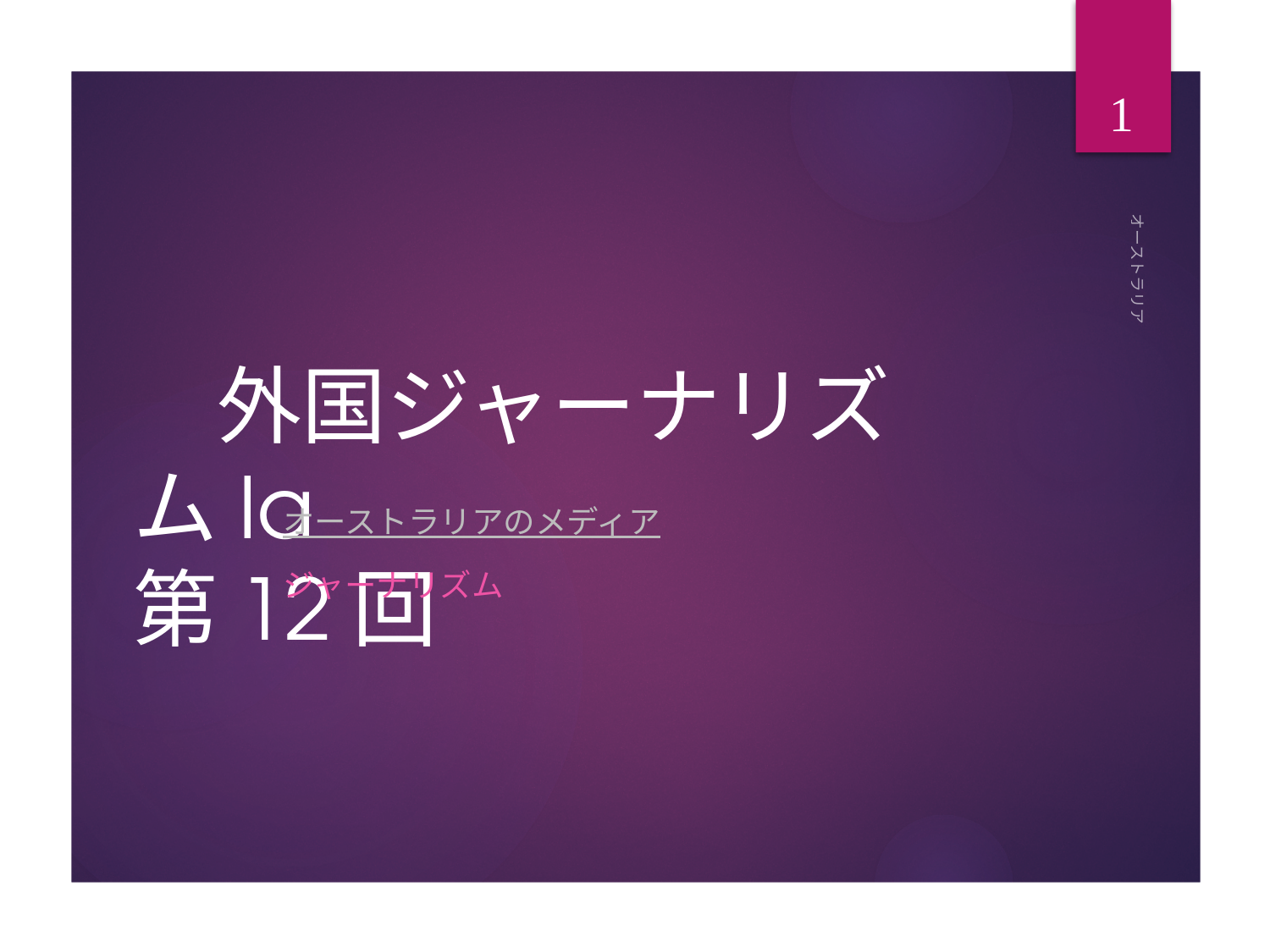

1
# 外国ジャーナリズムIa 第12回
オーストラリア
オーストラリアのメディア
ジャーナリズム